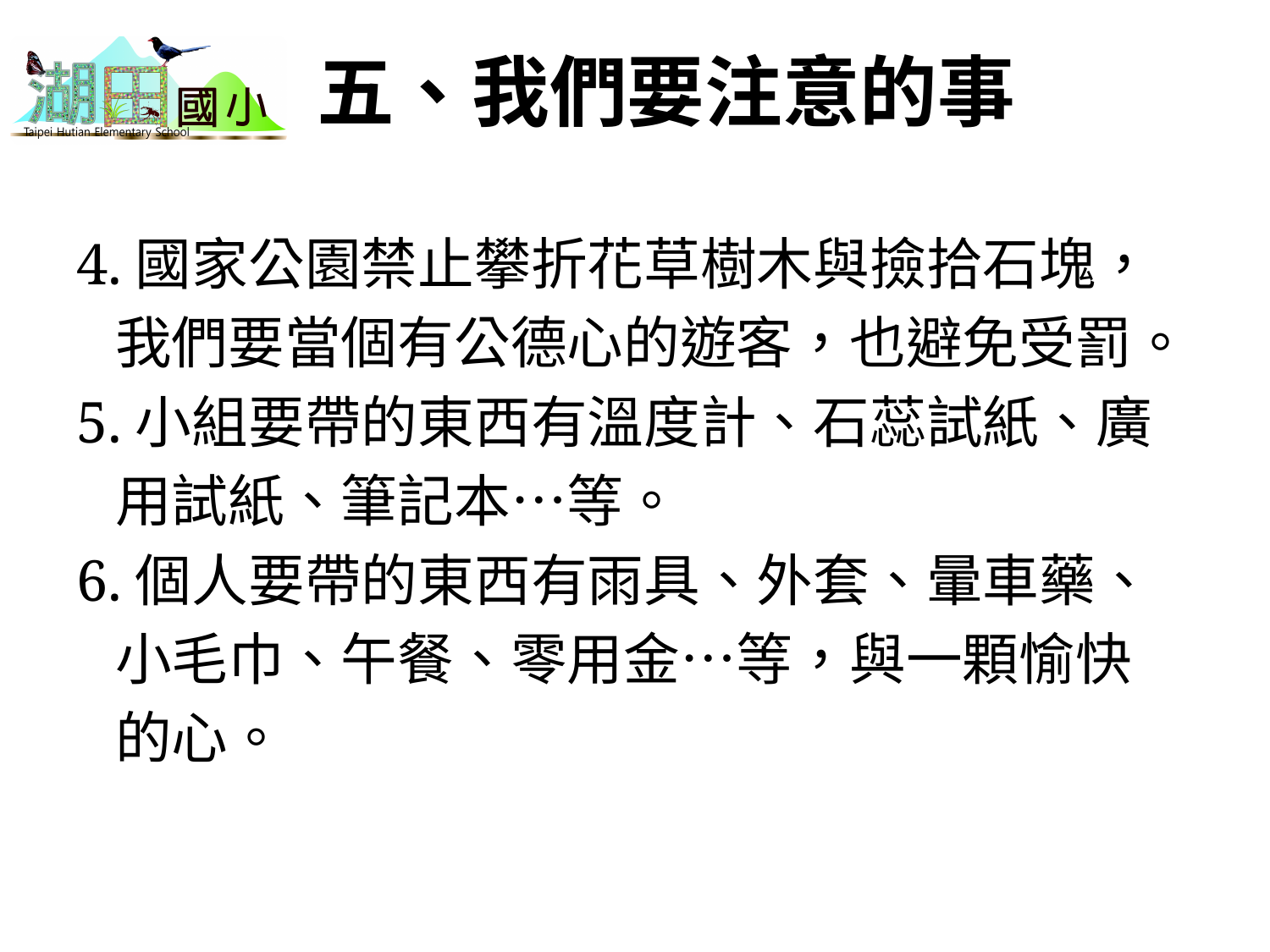

# 五、我們要注意的事
4.國家公園禁止攀折花草樹木與撿拾石塊，
  我們要當個有公德心的遊客，也避免受罰。
5.小組要帶的東西有溫度計、石蕊試紙、廣
  用試紙、筆記本…等。
6.個人要帶的東西有雨具、外套、暈車藥、
  小毛巾、午餐、零用金…等，與一顆愉快
  的心。